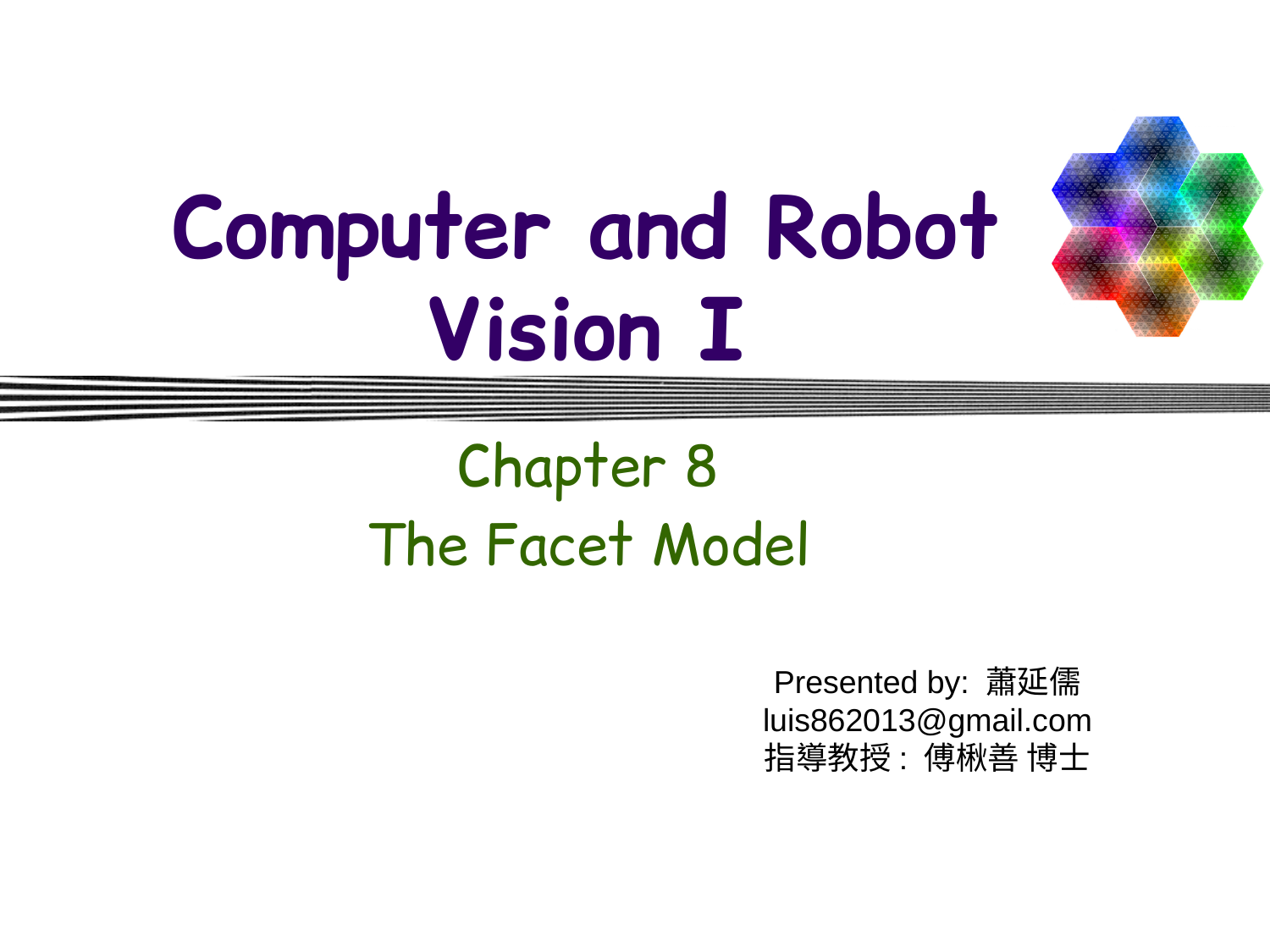

# Computer and Robot Vision I
Chapter 8
The Facet Model
Presented by: 蕭延儒
luis862013@gmail.com
指導教授: 傅楸善 博士